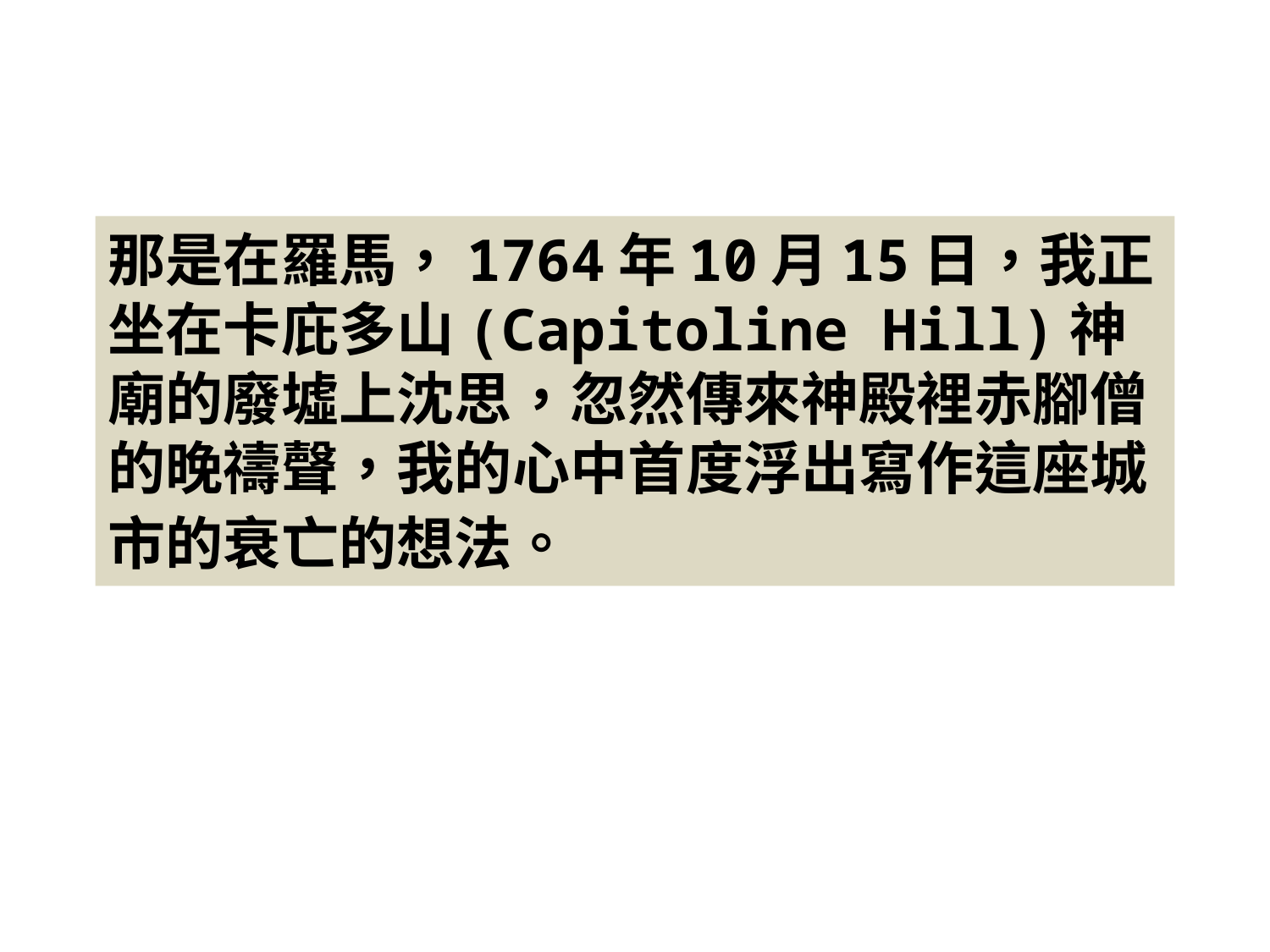

# 那是在羅馬，1764年10月15日，我正坐在卡庇多山(Capitoline Hill)神廟的廢墟上沈思，忽然傳來神殿裡赤腳僧的晚禱聲，我的心中首度浮出寫作這座城市的衰亡的想法。